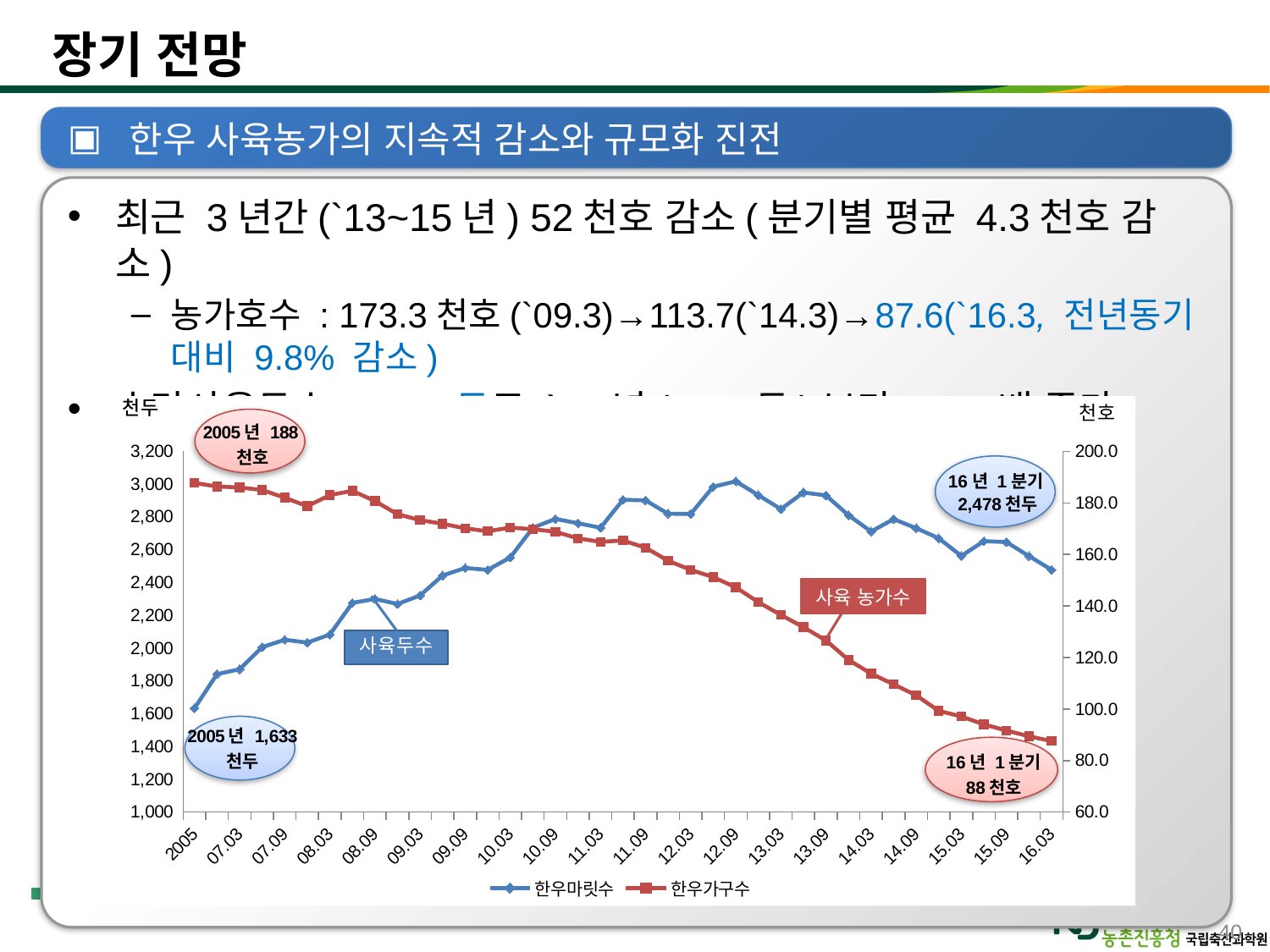

# 장기 전망
 한우 사육농가의 지속적 감소와 규모화 진전

최근 3년간(`13~15년) 52천호 감소(분기별 평균 4.3천호 감소)
농가호수 : 173.3천호(`09.3)→113.7(`14.3)→87.6(`16.3, 전년동기 대비 9.8% 감소)
호당사육두수 : 30.1두로 `09년(13.4두)보다 2.25배 증가

### Chart

| Category | 한우마릿수 | 한우가구수 |
|---|---|---|
| 2005 | 1633.263 | 187.74 |
| 2006 | 1841.143 | 186.368 |
| 07.03 | 1871.0 | 186.0 |
| 07.06 | 2006.0 | 185.0 |
| 07.09 | 2051.0 | 182.0 |
| 07.12 | 2033.729 | 178.721 |
| 08.03 | 2083.0 | 183.0 |
| 08.06 | 2276.0 | 184.7 |
| 08.09 | 2300.0 | 180.7 |
| 08.12 | 2269.333 | 175.611 |
| 09.03 | 2321.0 | 173.3 |
| 09.06 | 2443.0 | 171.9 |
| 09.09 | 2489.0 | 170.1 |
| 09.12 | 2477.043 | 169.0 |
| 10.03 | 2553.0 | 170.4 |
| 10.06 | 2734.0 | 169.8 |
| 10.09 | 2788.0 | 168.8 |
| 10.12 | 2761.576 | 166.226 |
| 11.03 | 2734.0 | 164.9 |
| 11.06 | 2905.0 | 165.4 |
| 11.09 | 2901.0 | 162.6 |
| 11.12 | 2819.674 | 157.559 |
| 12.03 | 2818.0 | 154.0 |
| 12.06 | 2984.0 | 151.2 |
| 12.09 | 3017.0 | 147.2 |
| 12.12 | 2932.815 | 141.495 |
| 13.03 | 2848.0 | 136.5 |
| 13.06 | 2949.0 | 131.8 |
| 13.09 | 2931.0 | 126.6 |
| 13.12 | 2810.187 | 119.056 |
| 14.03 | 2711.232 | 113.713 |
| 14.06 | 2786.607 | 109.578 |
| 14.09 | 2731.646 | 105.314 |
| 14.12 | 2670.031 | 99.285 |
| 15.03 | 2562.03 | 97.111 |
| 15.06 | 2652.521 | 94.025 |
| 15.09 | 2646.484 | 91.659 |
| 15.12 | 2561.179 | 89.403 |
| 16.03 | 2477.589 | 87.573 |
16년 1분기2,478천두
사육 농가수

16년 1분기
88천호
40